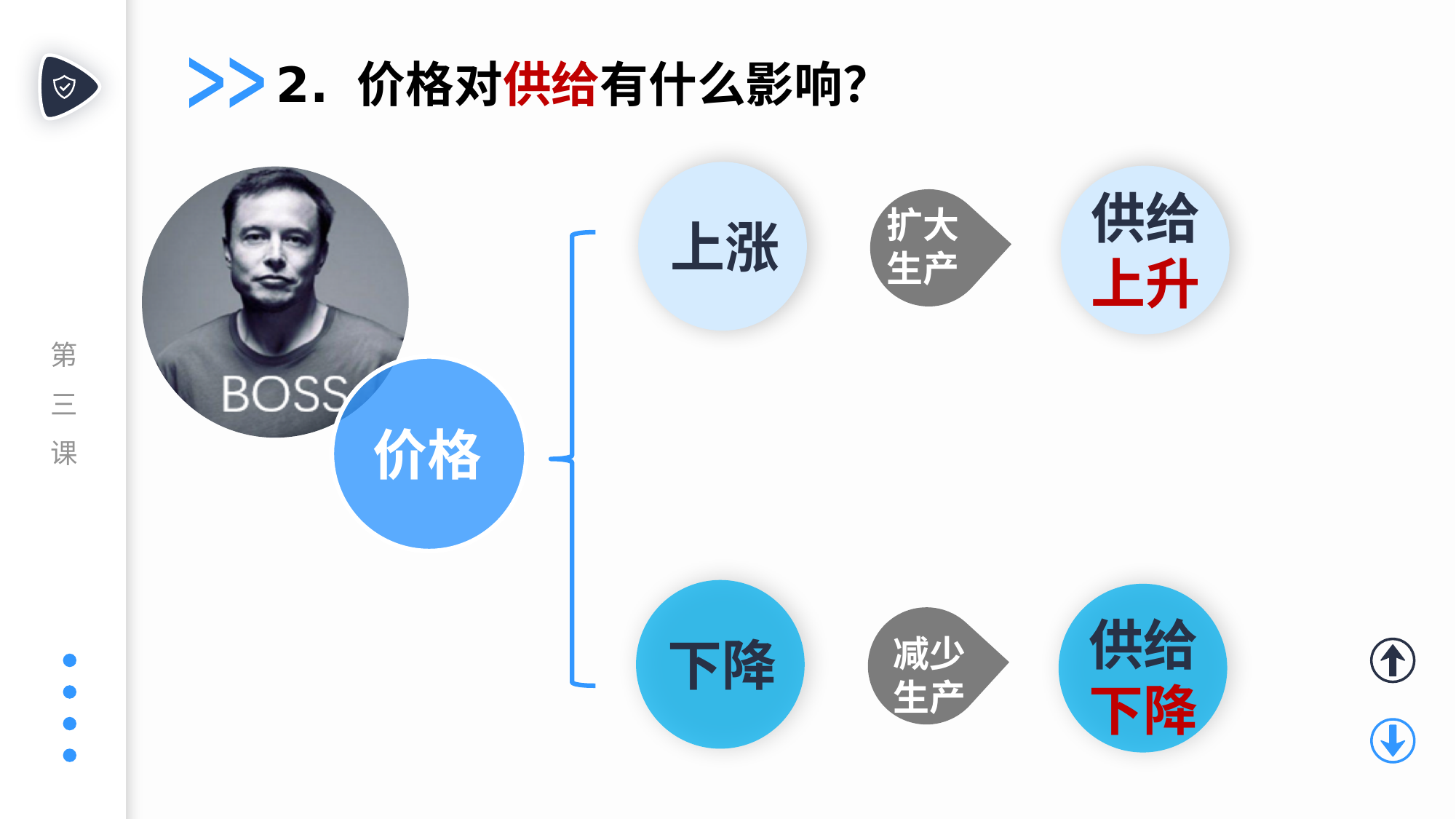

2. 价格对供给有什么影响？

上涨

供给上升

扩大生产

价格

下降

供给下降

减少生产